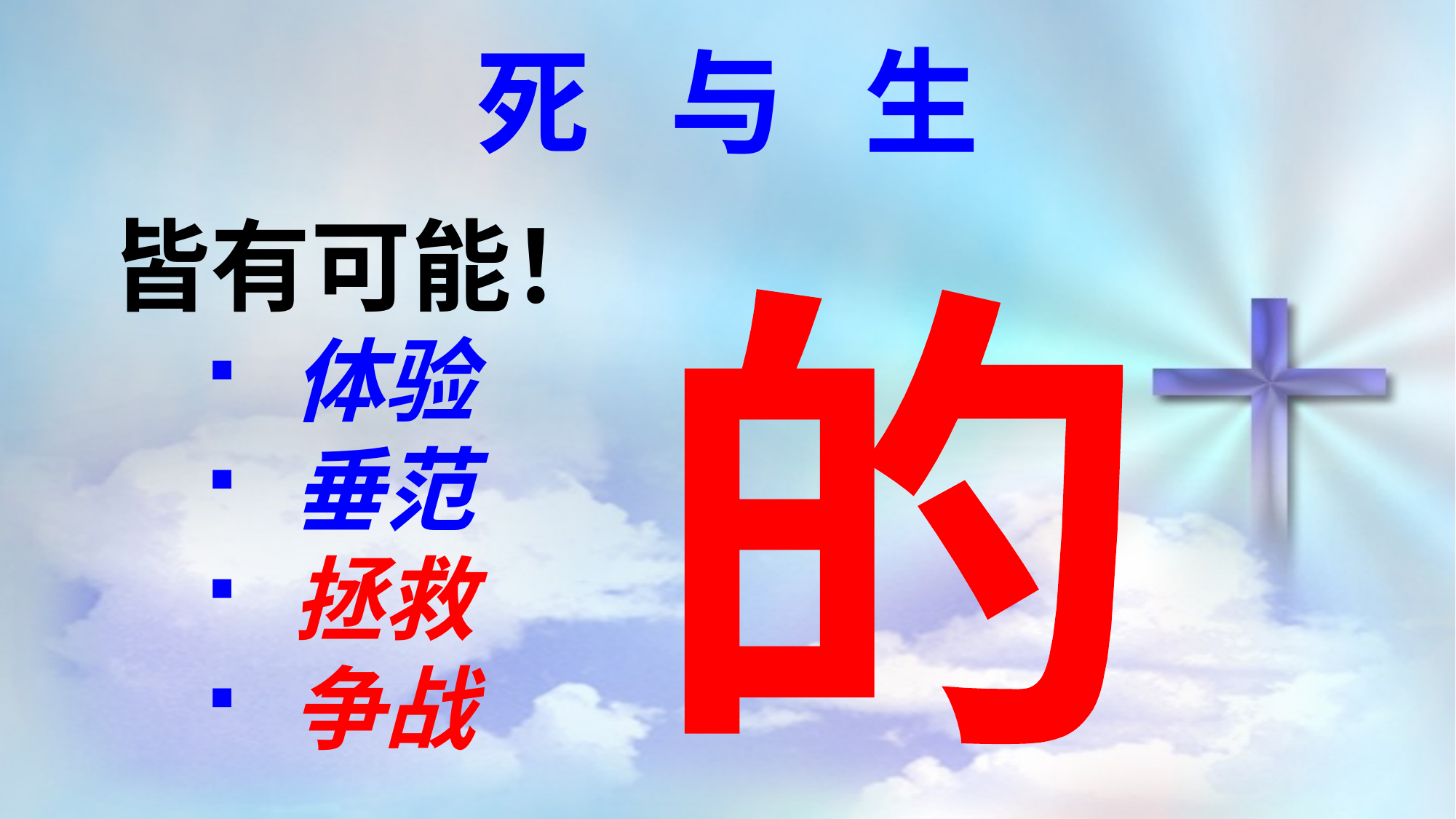

死  与  生
皆有可能！
体验
垂范
拯救
争战
的